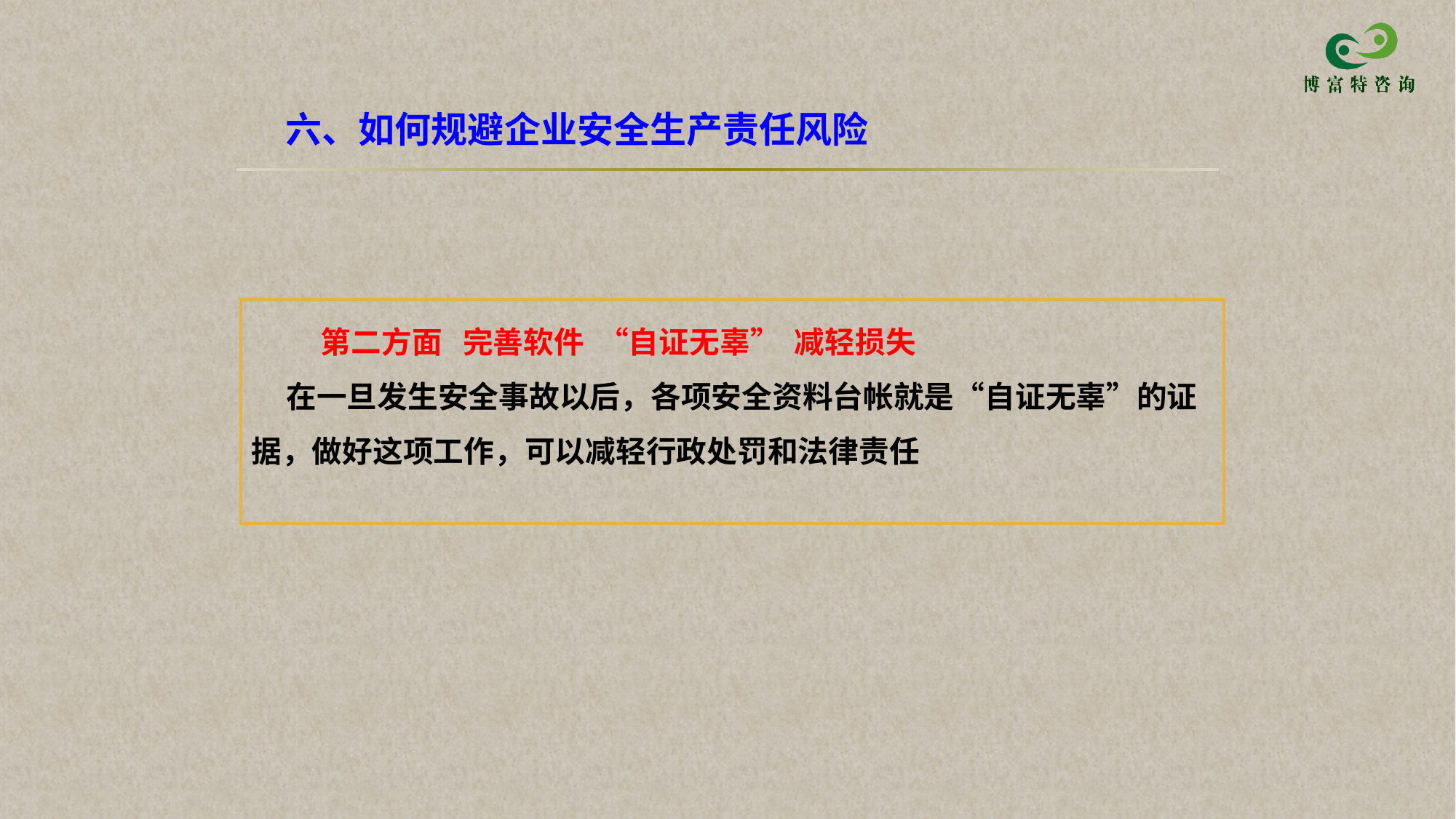

六、如何规避企业安全生产责任风险

         第二方面   完善软件  “自证无辜”  减轻损失
    在一旦发生安全事故以后，各项安全资料台帐就是“自证无辜”的证据，做好这项工作，可以减轻行政处罚和法律责任